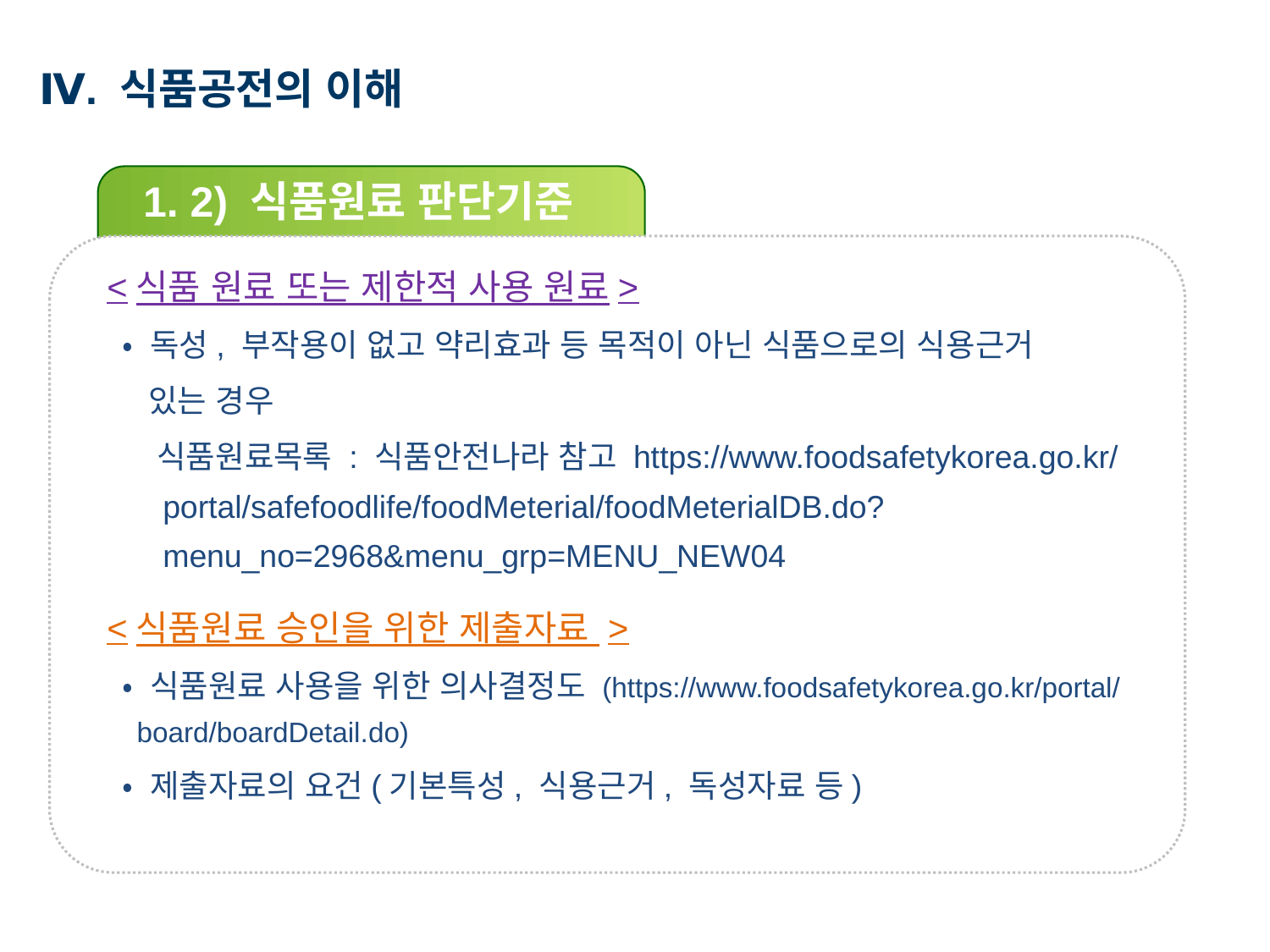

Ⅳ. 식품공전의 이해
1. 2) 식품원료 판단기준

  <식품 원료 또는 제한적 사용 원료>
    • 독성, 부작용이 없고 약리효과 등 목적이 아닌 식품으로의 식용근거
      있는 경우
       식품원료목록 : 식품안전나라 참고 https://www.foodsafetykorea.go.kr/portal/safefoodlife/foodMeterial/foodMeterialDB.do?menu_no=2968&menu_grp=MENU_NEW04

  <식품원료 승인을 위한 제출자료 >
    • 식품원료 사용을 위한 의사결정도 (https://www.foodsafetykorea.go.kr/portal/board/boardDetail.do)
    • 제출자료의 요건(기본특성, 식용근거, 독성자료 등)